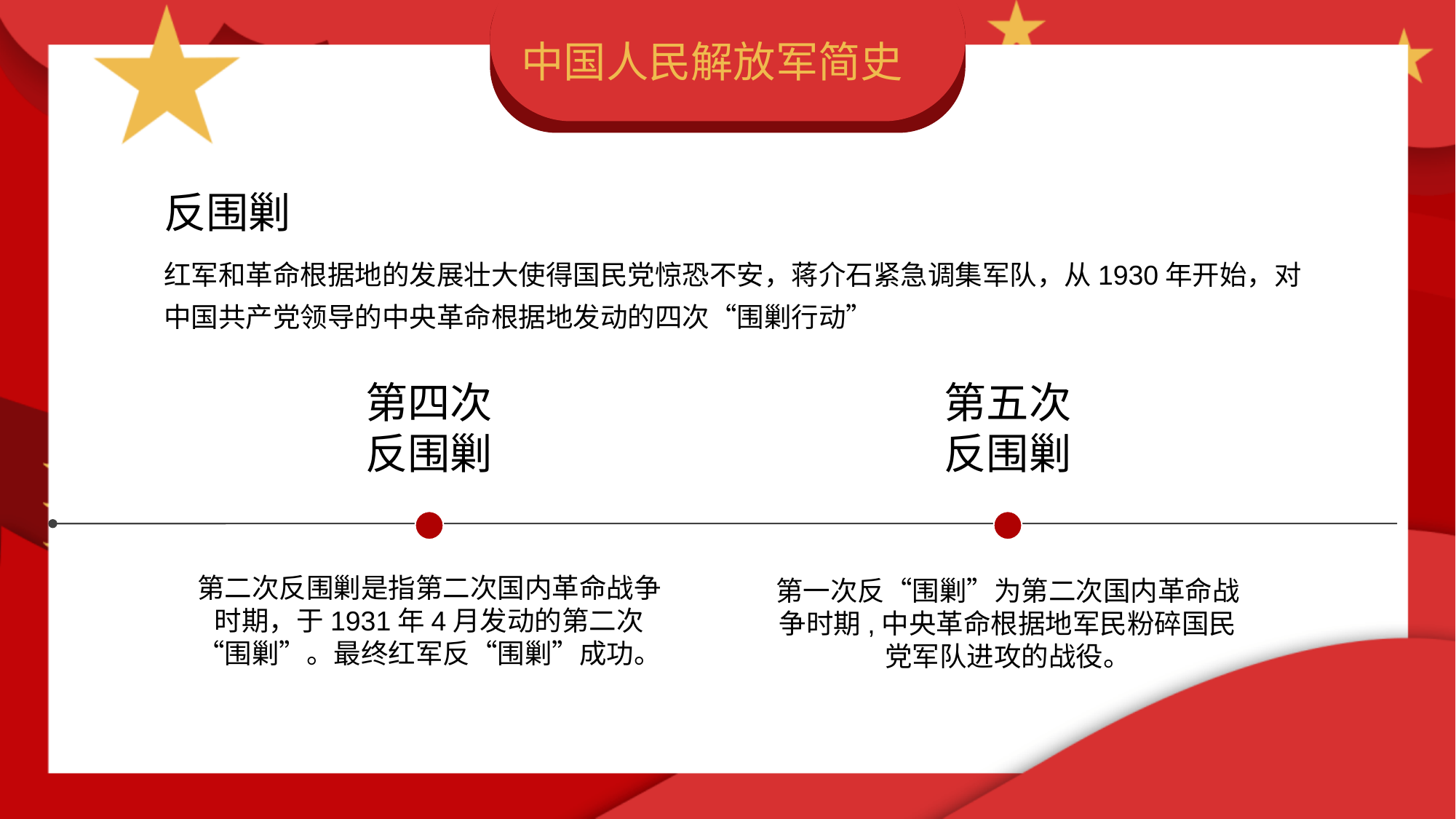

中国人民解放军简史

反围剿
红军和革命根据地的发展壮大使得国民党惊恐不安，蒋介石紧急调集军队，从1930年开始，对中国共产党领导的中央革命根据地发动的四次“围剿行动”
第四次
反围剿
第五次
反围剿

第二次反围剿是指第二次国内革命战争时期，于1931年4月发动的第二次“围剿”。最终红军反“围剿”成功。
第一次反“围剿”为第二次国内革命战争时期,中央革命根据地军民粉碎国民党军队进攻的战役。